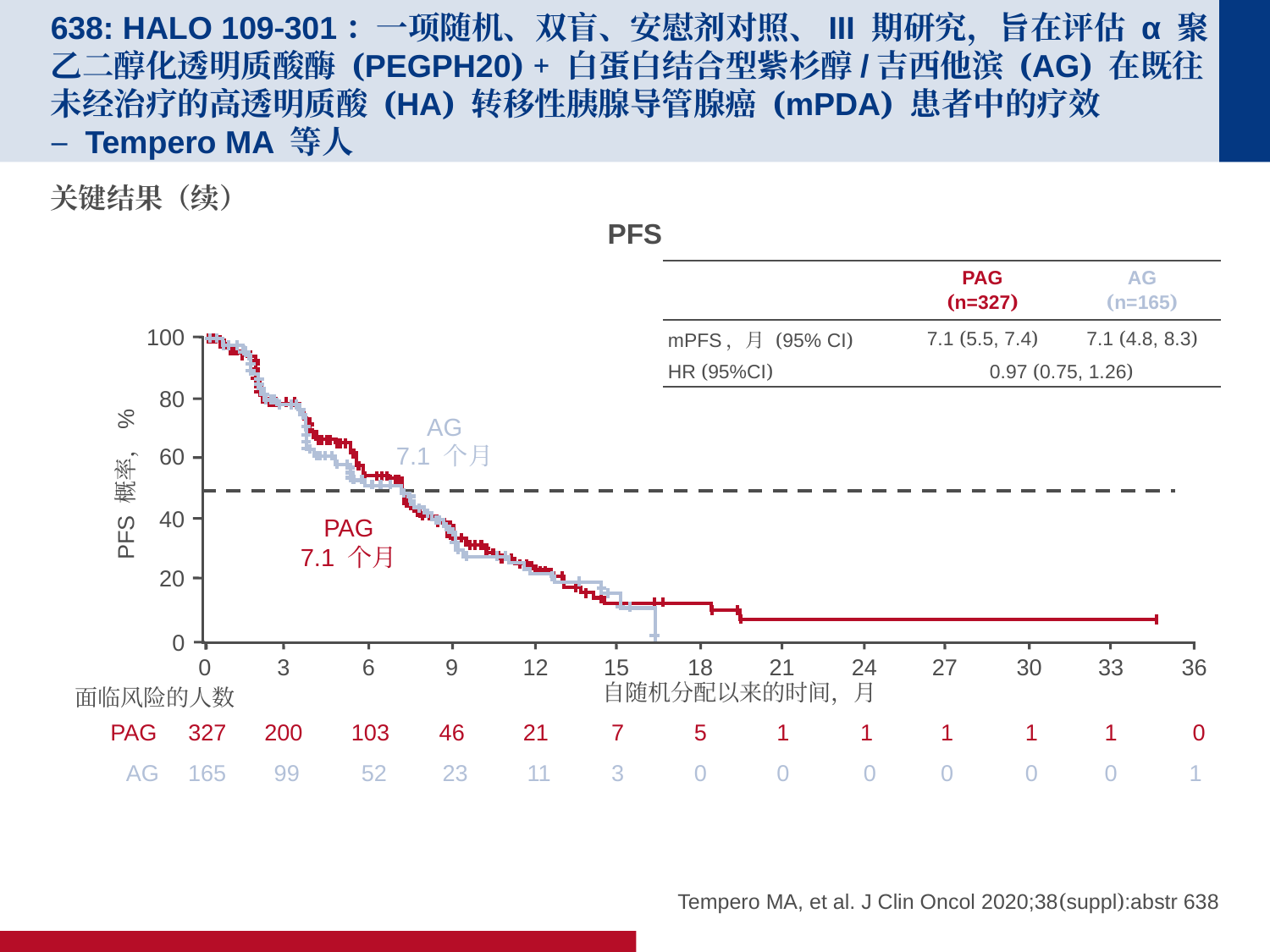

# 638: HALO 109-301：一项随机、双盲、安慰剂对照、III 期研究，旨在评估 α 聚乙二醇化透明质酸酶 (PEGPH20) + 白蛋白结合型紫杉醇/吉西他滨 (AG) 在既往未经治疗的高透明质酸 (HA) 转移性胰腺导管腺癌 (mPDA) 患者中的疗效 – Tempero MA 等人
关键结果（续）
PFS
|  | PAG (n=327) | AG (n=165) |
| --- | --- | --- |
| mPFS，月 (95% CI) | 7.1 (5.5, 7.4) | 7.1 (4.8, 8.3) |
| HR (95%CI) | 0.97 (0.75, 1.26) |  |
100

80

AG
7.1 个月

60

PFS 概率，%
40
PAG
7.1 个月

20

0

0
3
6
9
12
15
18
21
24
27
30
33
36
自随机分配以来的时间，月
面临风险的人数
PAG
327
200
103
46
21
7
5
1
1
1
1
1
 0
AG
165
 99
 52
 23
 11
3
0
0
 0
0
0
0
1
Tempero MA, et al. J Clin Oncol 2020;38(suppl):abstr 638